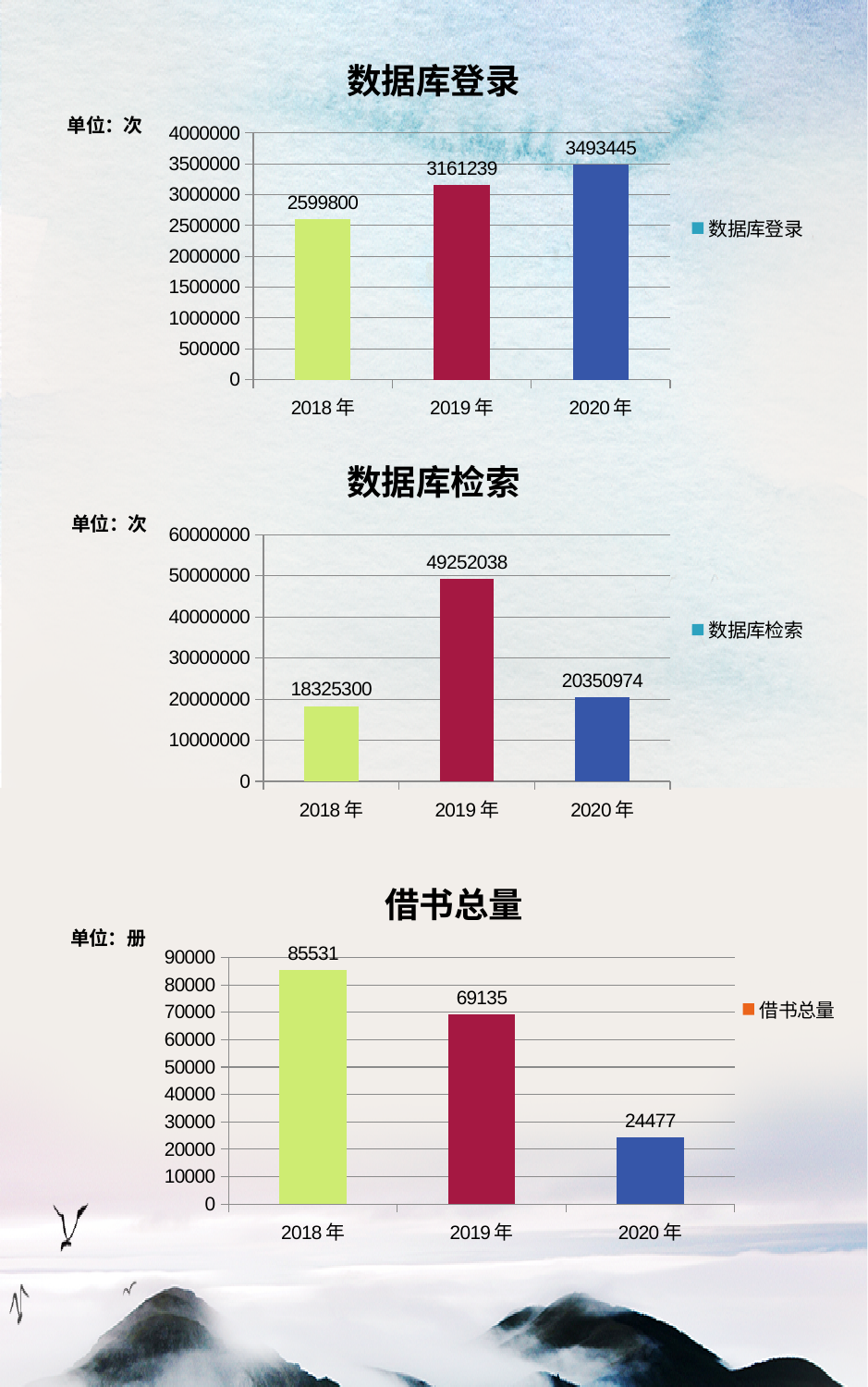

### Chart:

| Category | 数据库登录 |
|---|---|
| 2018年 | 2599800.0 |
| 2019年 | 3161239.0 |
| 2020年 | 3493445.0 |

### Chart:

| Category | 数据库检索 |
|---|---|
| 2018年 | 18325300.0 |
| 2019年 | 49252038.0 |
| 2020年 | 20350974.0 |

### Chart:

| Category | 借书总量 |
|---|---|
| 2018年 | 85531.0 |
| 2019年 | 69135.0 |
| 2020年 | 24477.0 |